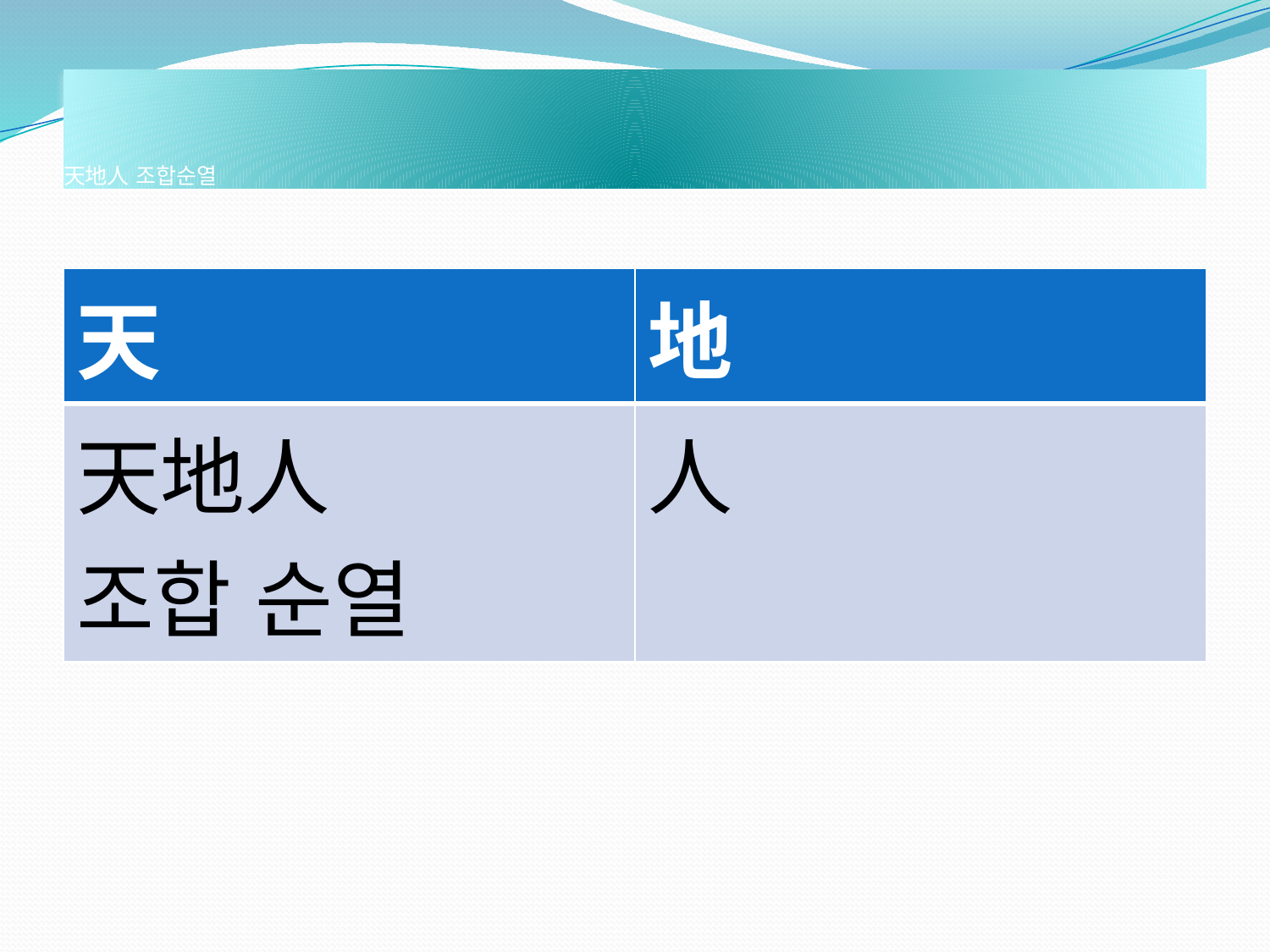

# 天地人 조합순열
| 天 | 地 |
| --- | --- |
| 天地人 조합 순열 | 人 |